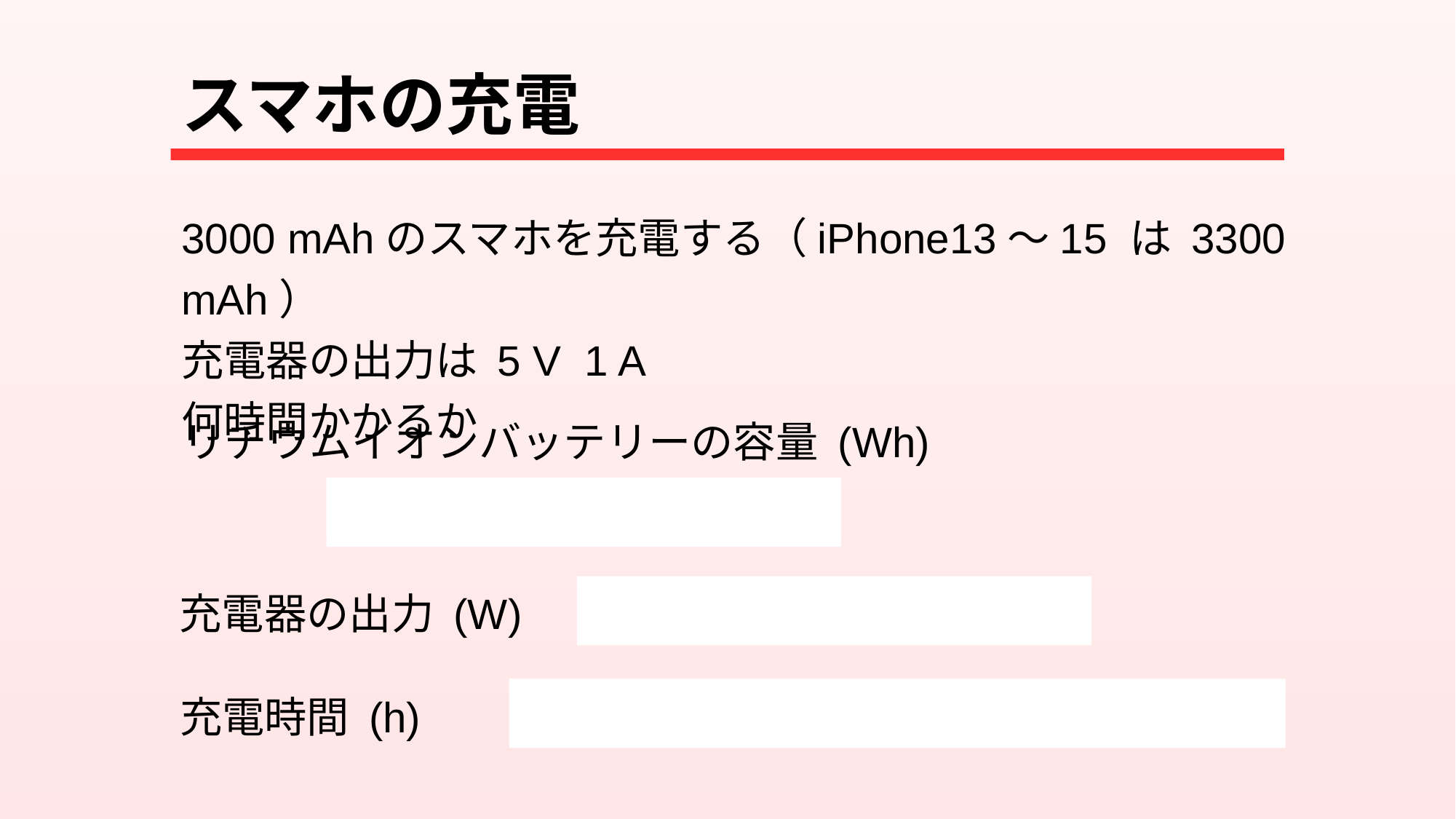

# スマホの充電
3000 mAhのスマホを充電する（iPhone13～15 は 3300 mAh）
充電器の出力は 5 V  1 A
何時間かかるか
リチウムイオンバッテリーの容量 (Wh)
3.7 V × 3 Ah = 11.1 Wh

5 V × 1 A = 5 W
充電器の出力 (W)

充電時間 (h)
11.1 Wh ÷ 5 W = 2.22 h (2時間13分)